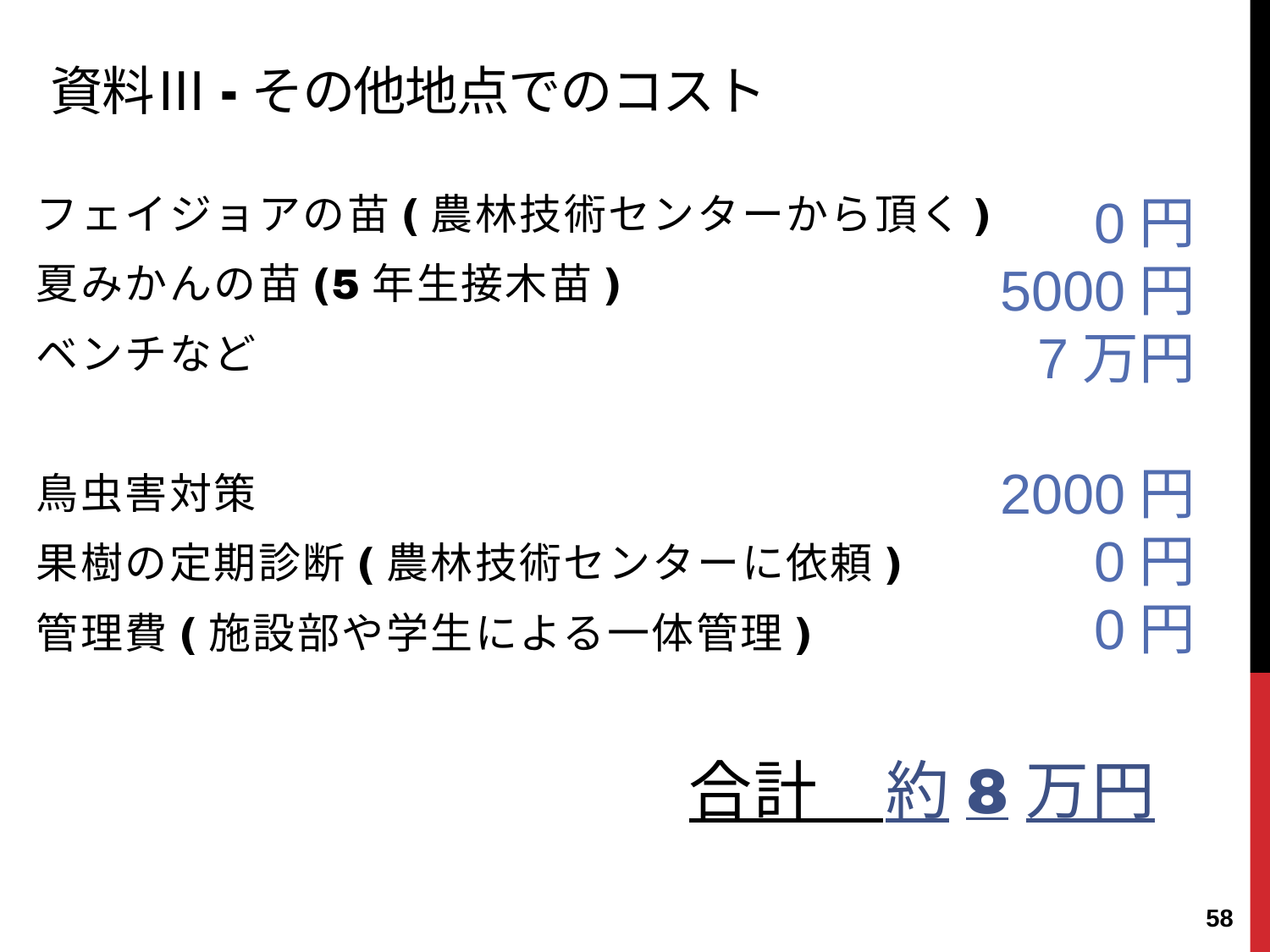

資料Ⅲ-その他地点でのコスト
フェイジョアの苗(農林技術センターから頂く)
夏みかんの苗(5年生接木苗)
ベンチなど

鳥虫害対策
果樹の定期診断(農林技術センターに依頼)
管理費(施設部や学生による一体管理)

合計　約8万円
0円
5000円
7万円

2000円
0円
0円
58